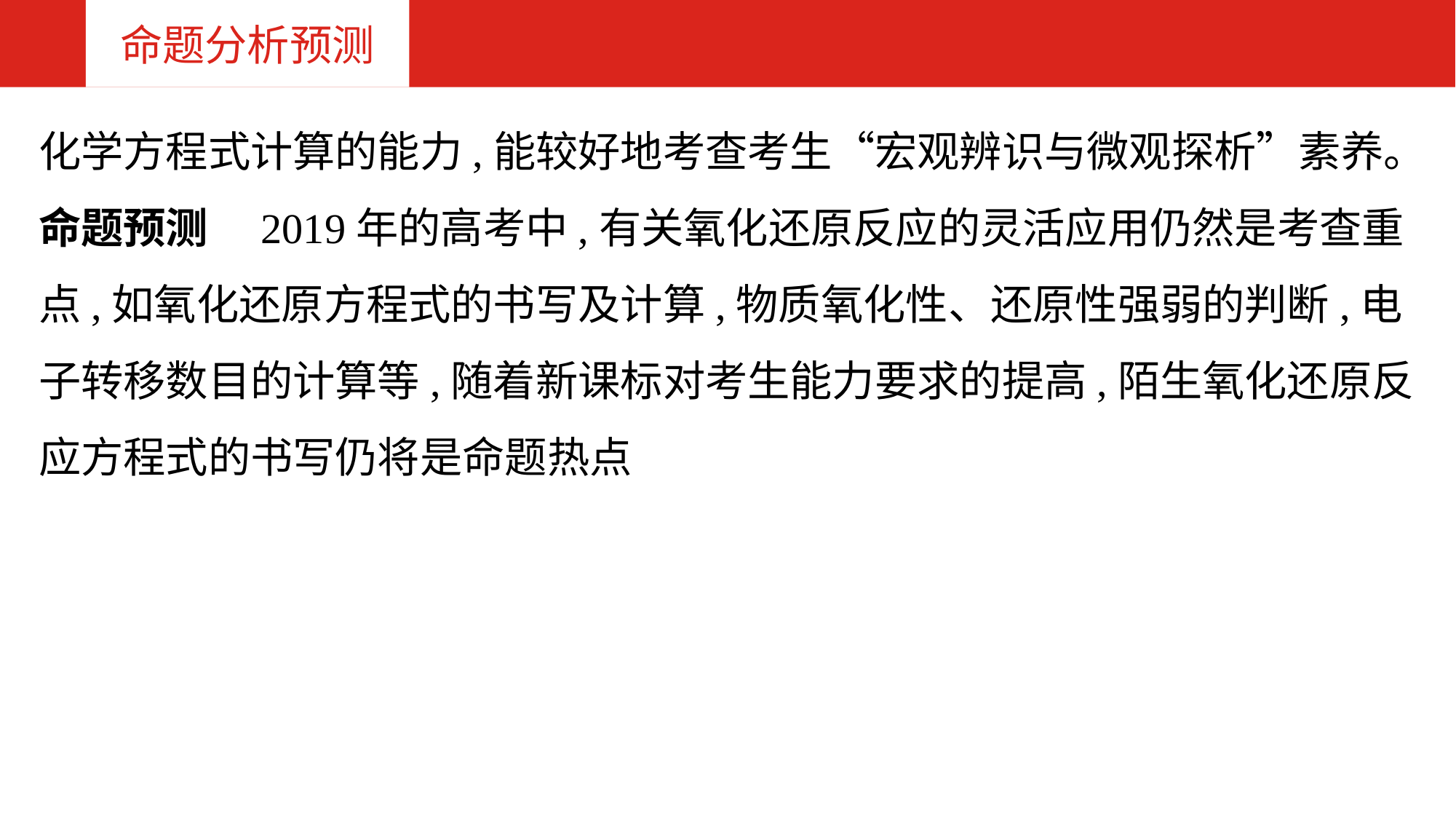

命题分析预测
化学方程式计算的能力,能较好地考查考生“宏观辨识与微观探析”素养。
命题预测　2019年的高考中,有关氧化还原反应的灵活应用仍然是考查重点,如氧化还原方程式的书写及计算,物质氧化性、还原性强弱的判断,电子转移数目的计算等,随着新课标对考生能力要求的提高,陌生氧化还原反应方程式的书写仍将是命题热点